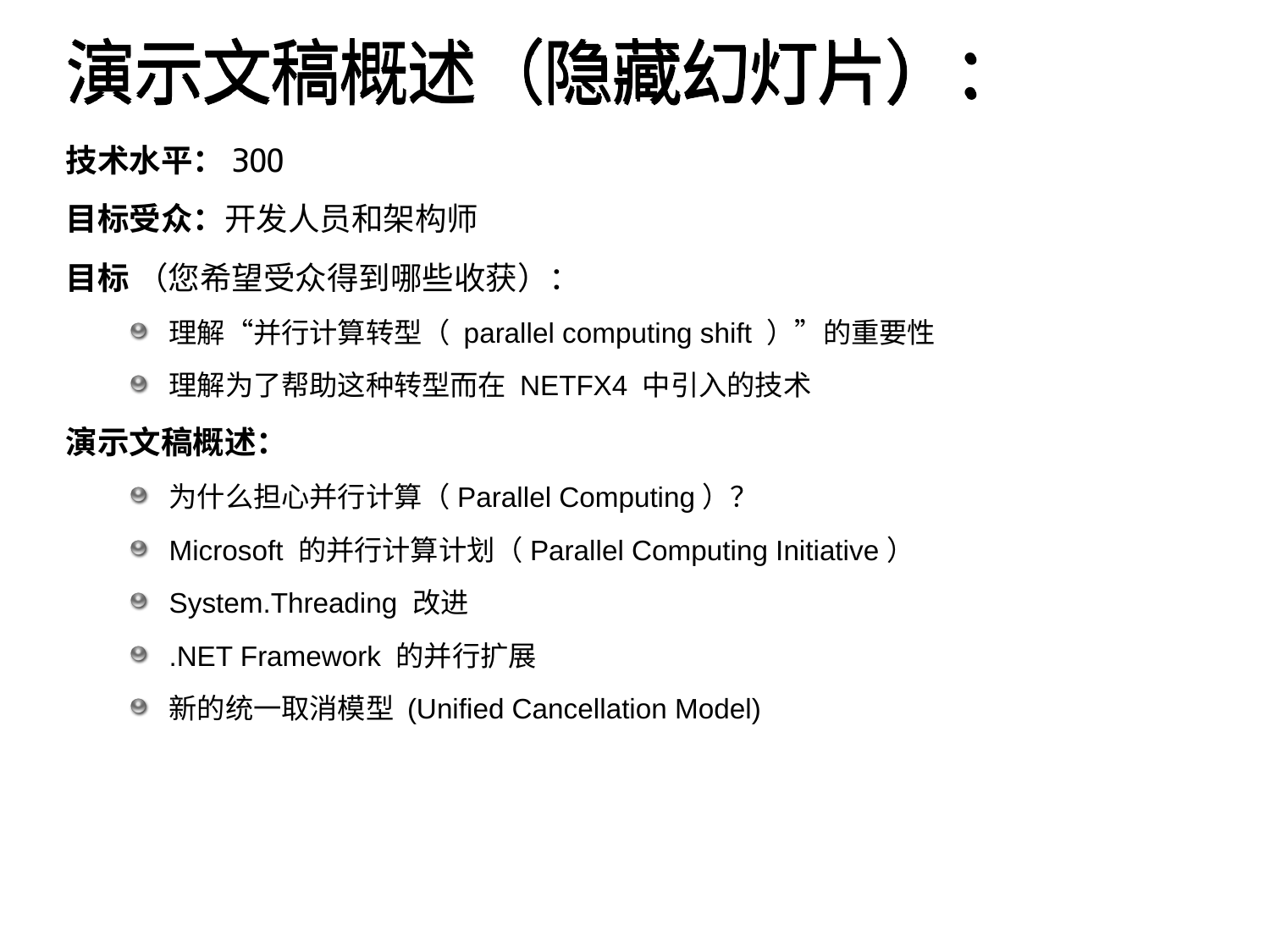

# 演示文稿概述（隐藏幻灯片）：
技术水平：300
目标受众：开发人员和架构师
目标 （您希望受众得到哪些收获）：
理解“并行计算转型（ parallel computing shift ）”的重要性
理解为了帮助这种转型而在 NETFX4 中引入的技术
演示文稿概述：
为什么担心并行计算（Parallel Computing）？
Microsoft 的并行计算计划（Parallel Computing Initiative）
System.Threading 改进
.NET Framework 的并行扩展
新的统一取消模型 (Unified Cancellation Model)